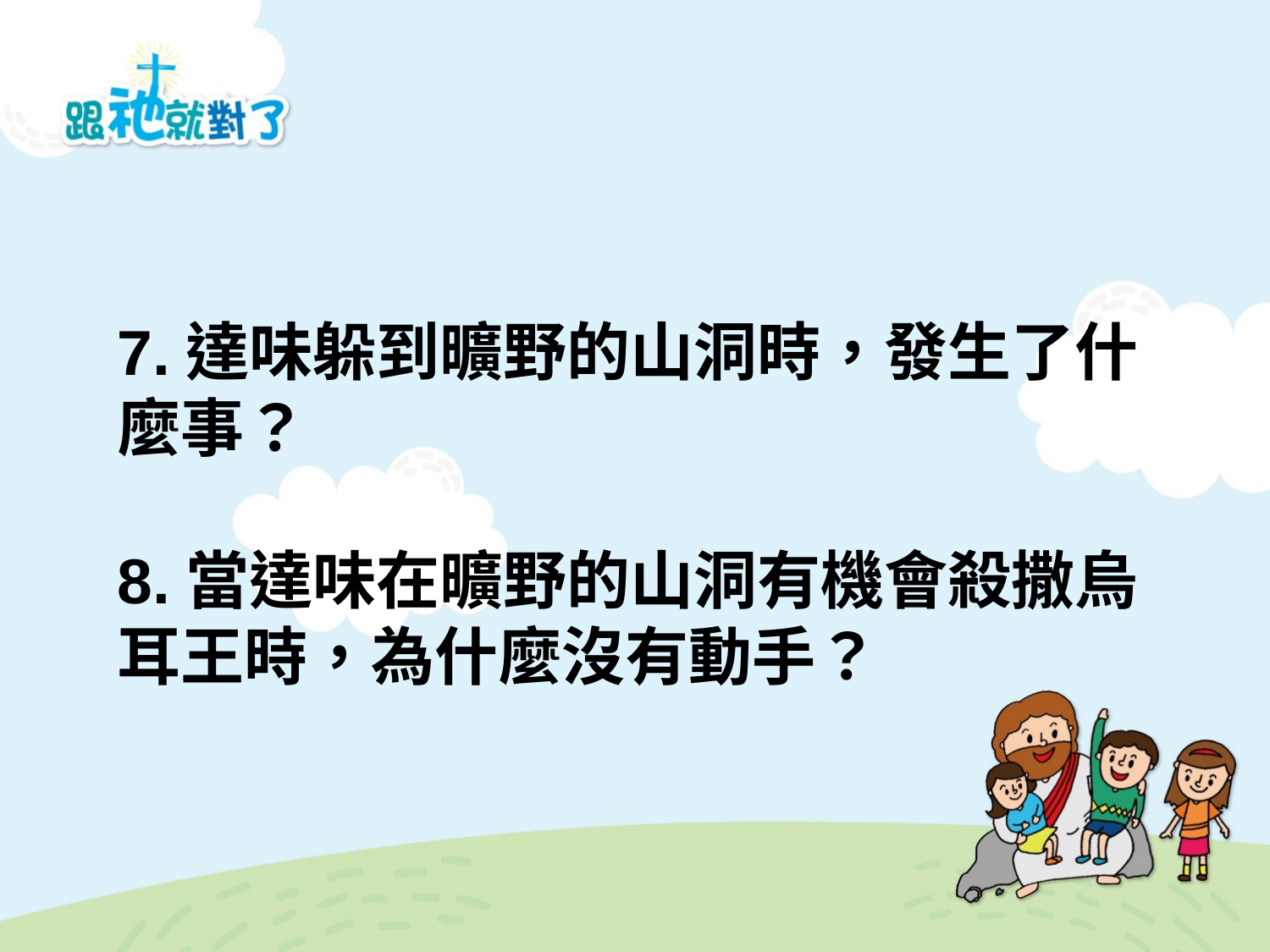

7.達味躲到曠野的山洞時，發生了什麼事？

8.當達味在曠野的山洞有機會殺撒烏耳王時，為什麼沒有動手？